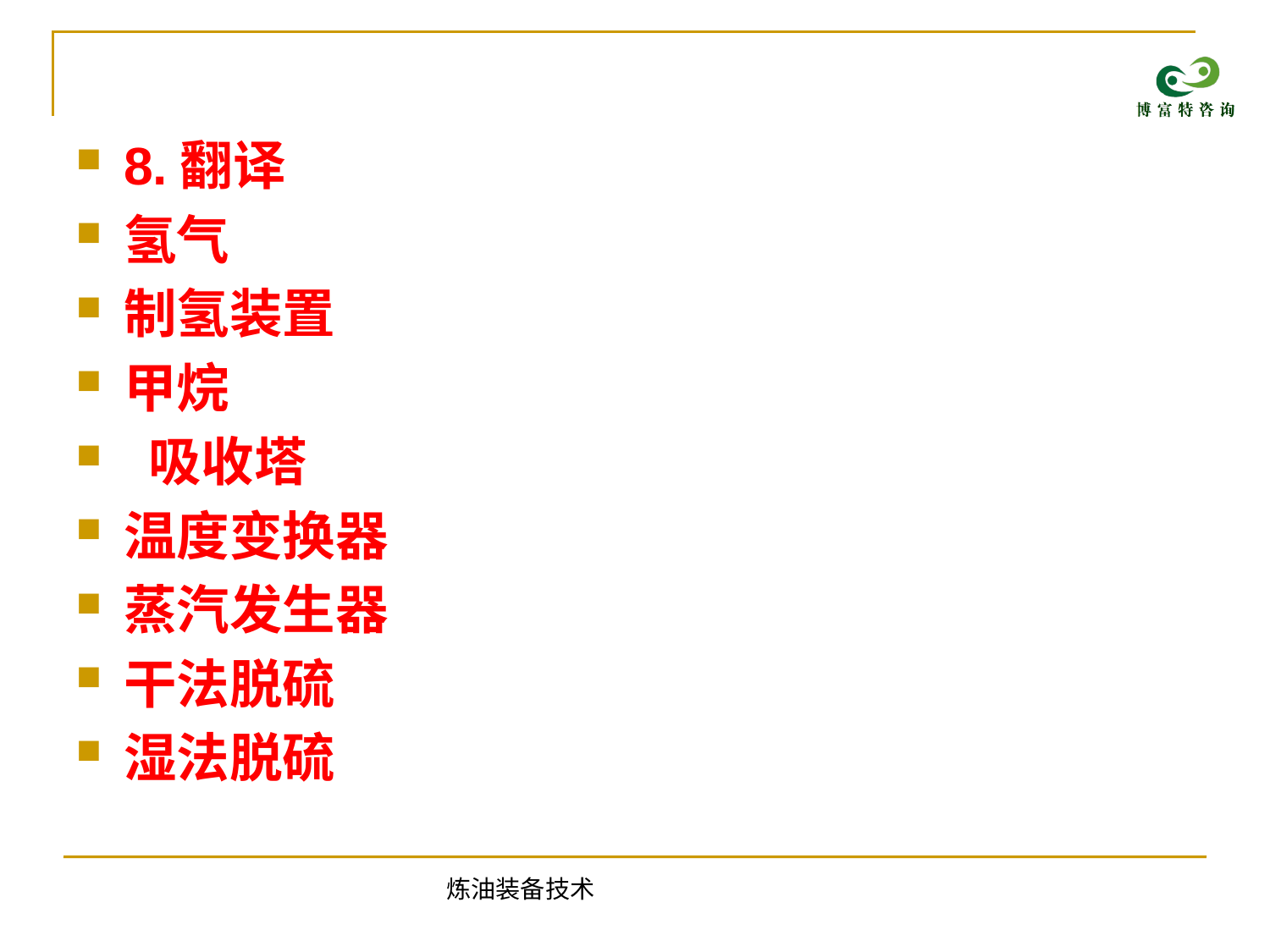

8.翻译
氢气
制氢装置
甲烷
 吸收塔
温度变换器
蒸汽发生器
干法脱硫
湿法脱硫

30
炼油装备技术